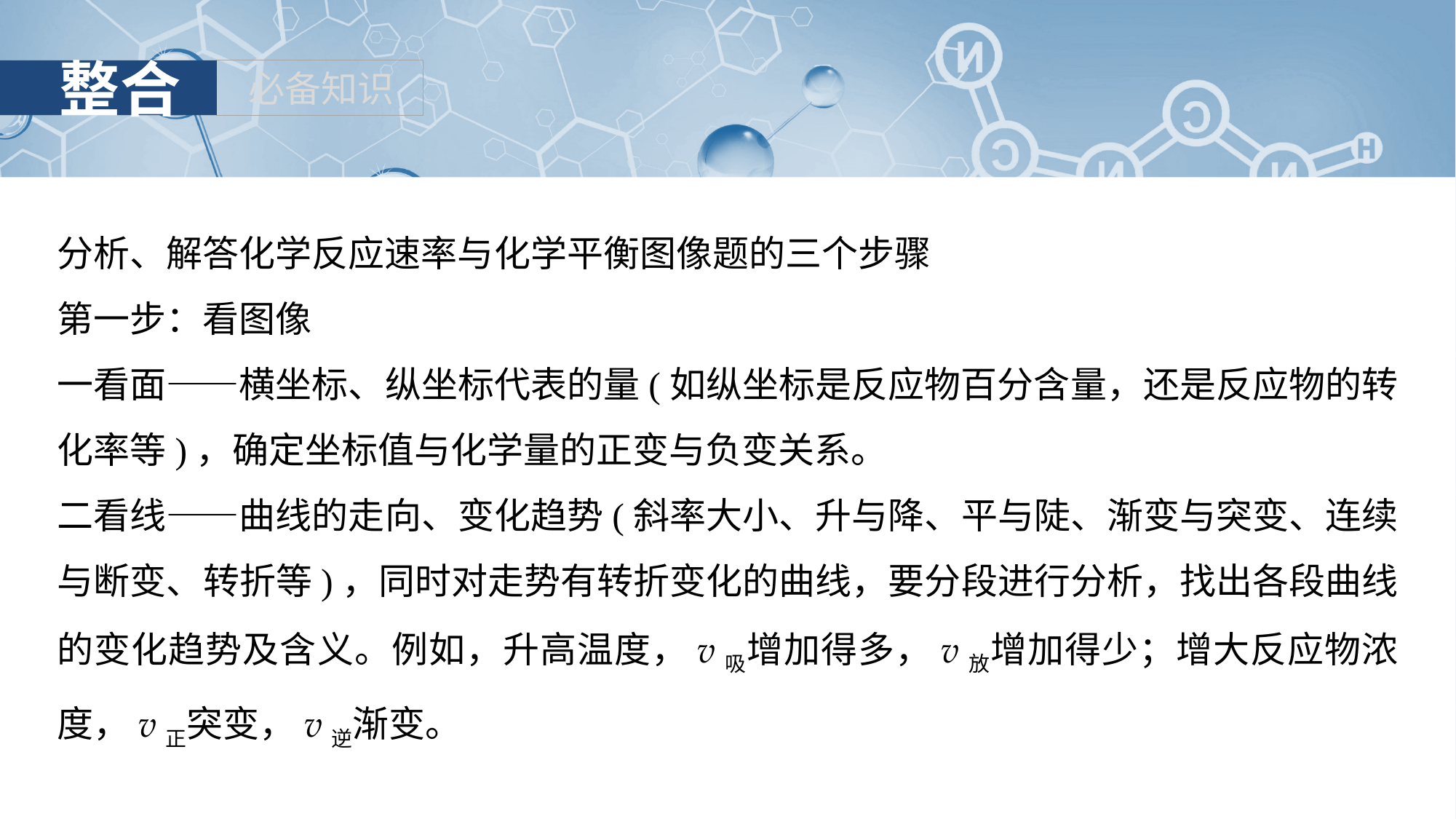

分析、解答化学反应速率与化学平衡图像题的三个步骤
第一步：看图像
一看面——横坐标、纵坐标代表的量(如纵坐标是反应物百分含量，还是反应物的转化率等)，确定坐标值与化学量的正变与负变关系。
二看线——曲线的走向、变化趋势(斜率大小、升与降、平与陡、渐变与突变、连续与断变、转折等)，同时对走势有转折变化的曲线，要分段进行分析，找出各段曲线的变化趋势及含义。例如，升高温度，v吸增加得多，v放增加得少；增大反应物浓度，v正突变，v逆渐变。